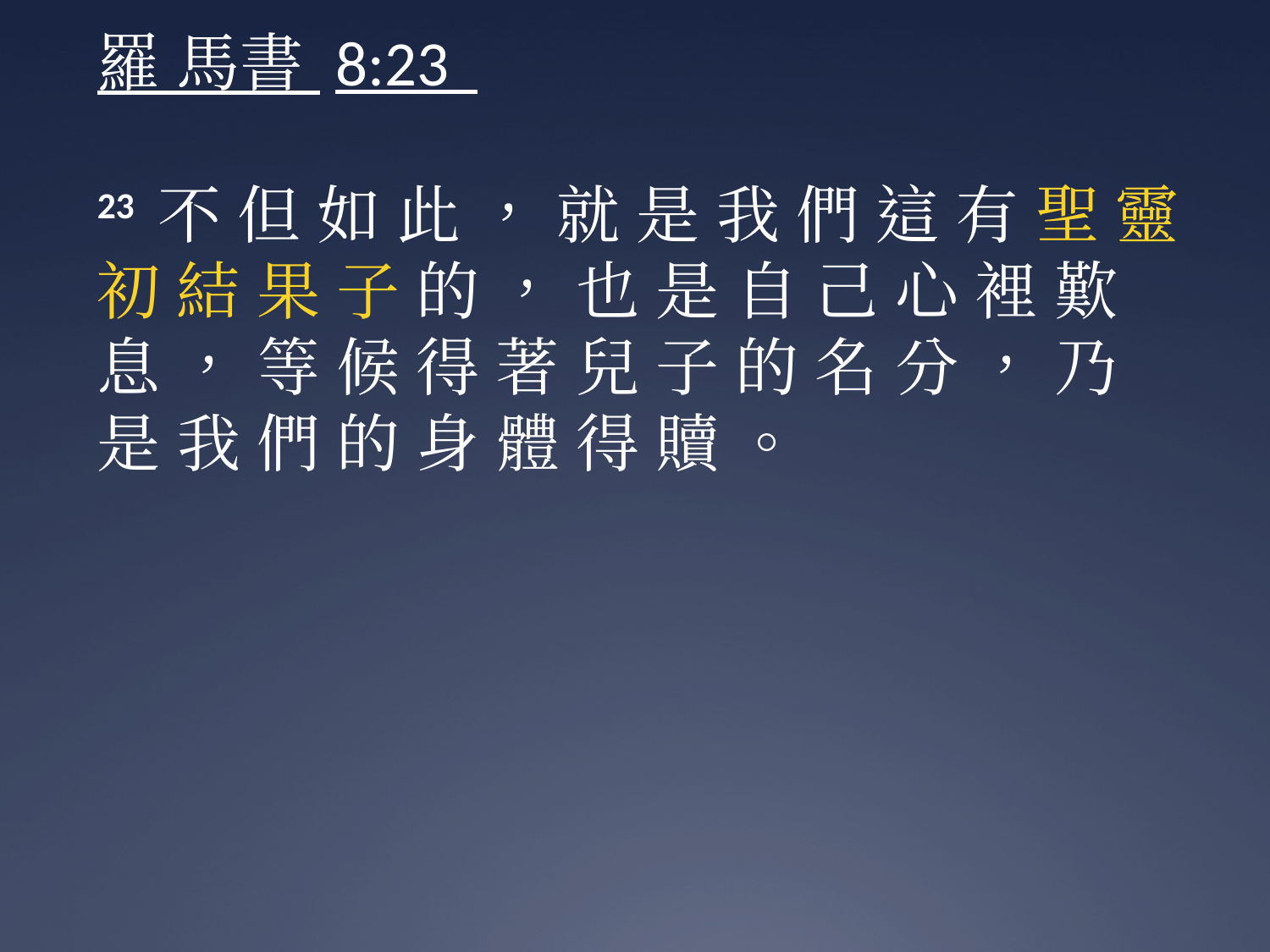

羅 馬書 8:23
23 不 但 如 此 ， 就 是 我 們 這 有 聖 靈 初 結 果 子 的 ， 也 是 自 己 心 裡 歎 息 ， 等 候 得 著 兒 子 的 名 分 ， 乃 是 我 們 的 身 體 得 贖 。